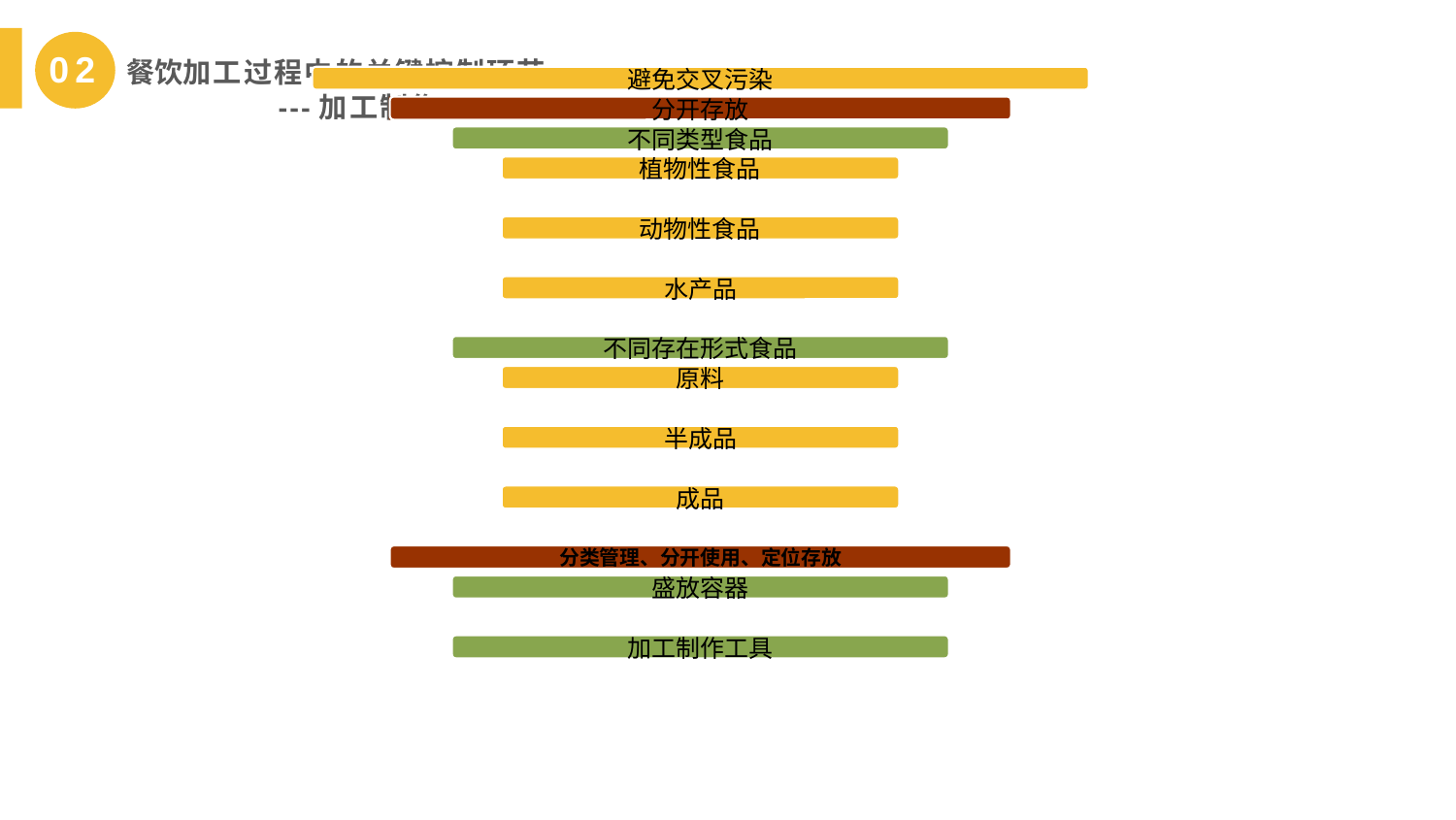

02 餐饮加工过程中的关键控制环节
                          ---加工制作

避免交叉污染
分开存放
不同类型食品
植物性食品
动物性食品
水产品
不同存在形式食品
原料
半成品
成品
分类管理、分开使用、定位存放
盛放容器
加工制作工具